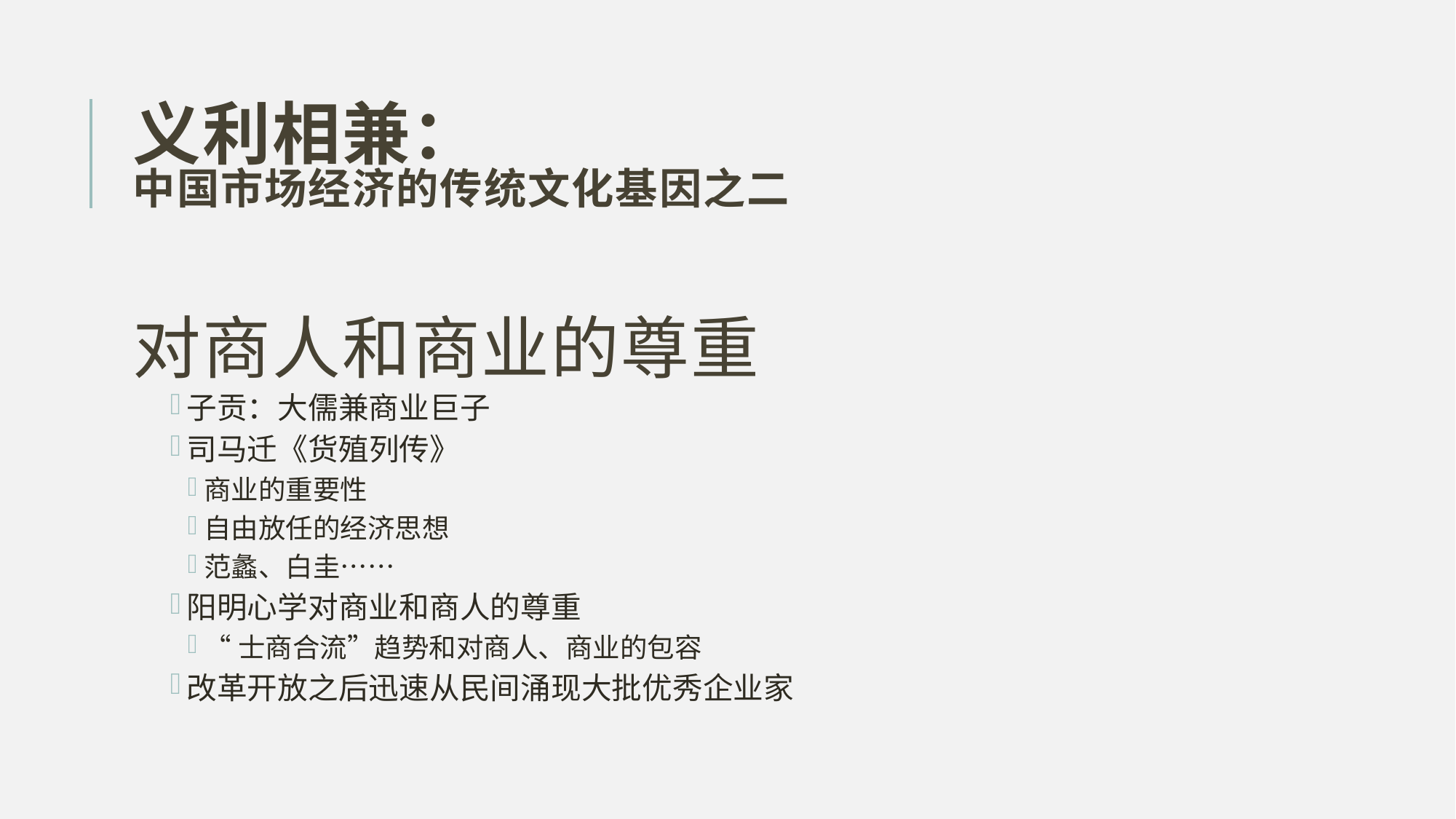

# 义利相兼： 中国市场经济的传统文化基因之二
对商人和商业的尊重
子贡：大儒兼商业巨子
司马迁《货殖列传》
商业的重要性
自由放任的经济思想
范蠡、白圭……
阳明心学对商业和商人的尊重
“士商合流”趋势和对商人、商业的包容
改革开放之后迅速从民间涌现大批优秀企业家